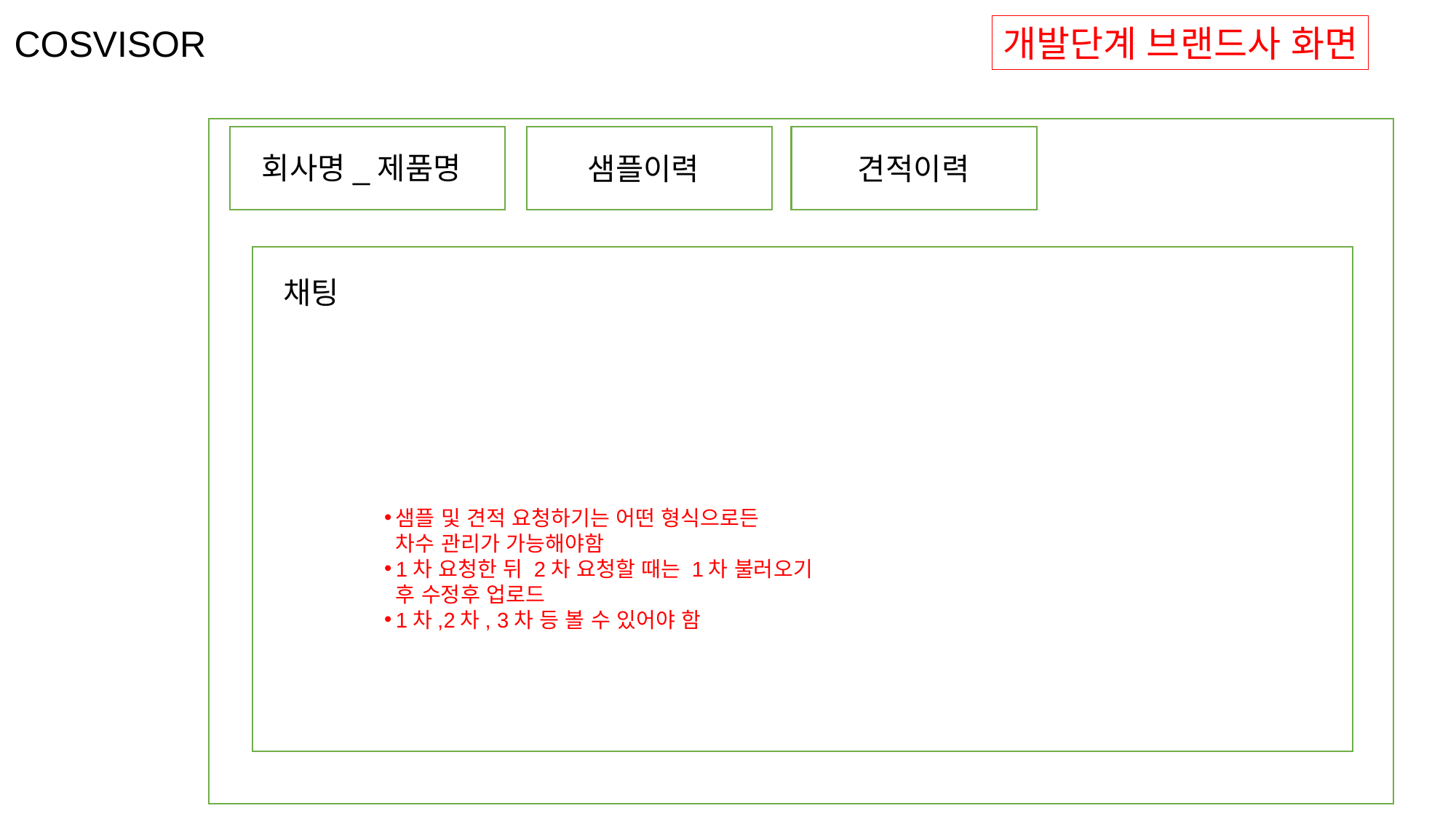

COSVISOR
개발단계 브랜드사 화면

회사명_제품명
견적이력
샘플이력

채팅
샘플 및 견적 요청하기는 어떤 형식으로든
차수 관리가 가능해야함
1차 요청한 뒤 2차 요청할 때는 1차 불러오기 후 수정후 업로드
1차,2차, 3차 등 볼 수 있어야 함